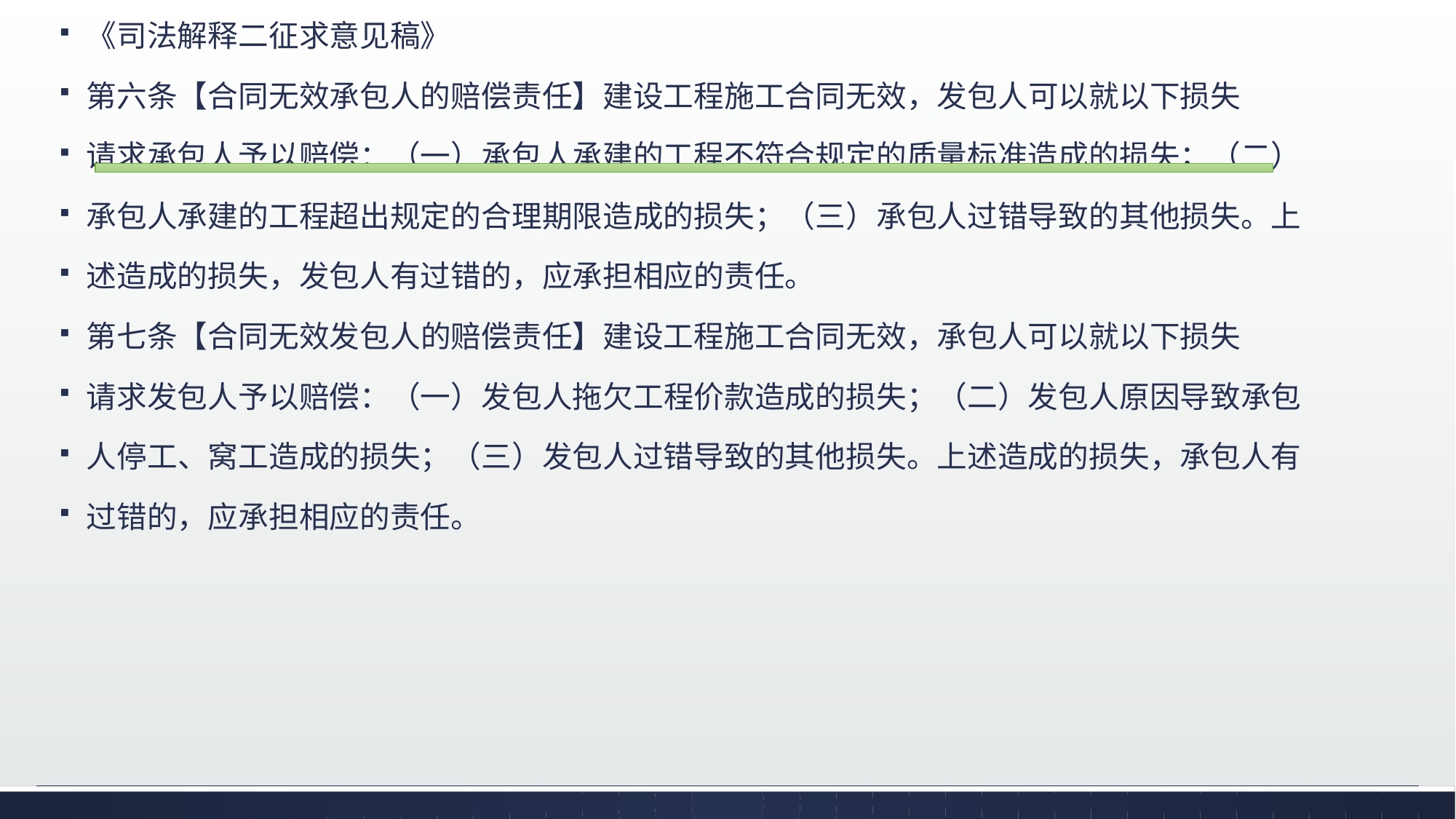

《司法解释二征求意见稿》
第六条【合同无效承包人的赔偿责任】建设工程施工合同无效，发包人可以就以下损失
请求承包人予以赔偿：（一）承包人承建的工程不符合规定的质量标准造成的损失；（二）
承包人承建的工程超出规定的合理期限造成的损失；（三）承包人过错导致的其他损失。上
述造成的损失，发包人有过错的，应承担相应的责任。
第七条【合同无效发包人的赔偿责任】建设工程施工合同无效，承包人可以就以下损失
请求发包人予以赔偿：（一）发包人拖欠工程价款造成的损失；（二）发包人原因导致承包
人停工、窝工造成的损失；（三）发包人过错导致的其他损失。上述造成的损失，承包人有
过错的，应承担相应的责任。